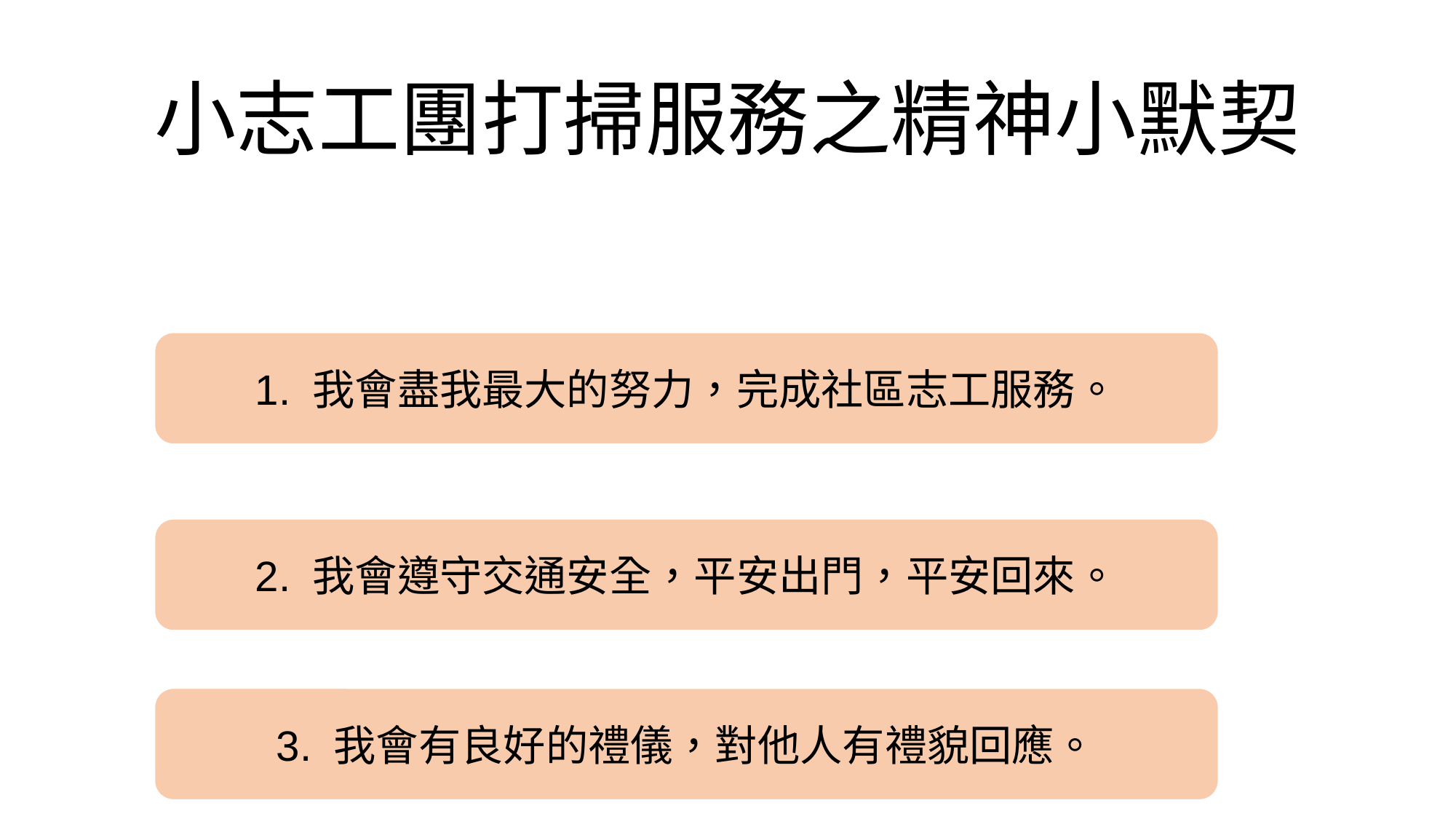

# 小志工團打掃服務之精神小默契
1. 我會盡我最大的努力，完成社區志工服務。
2. 我會遵守交通安全，平安出門，平安回來。
3. 我會有良好的禮儀，對他人有禮貌回應。